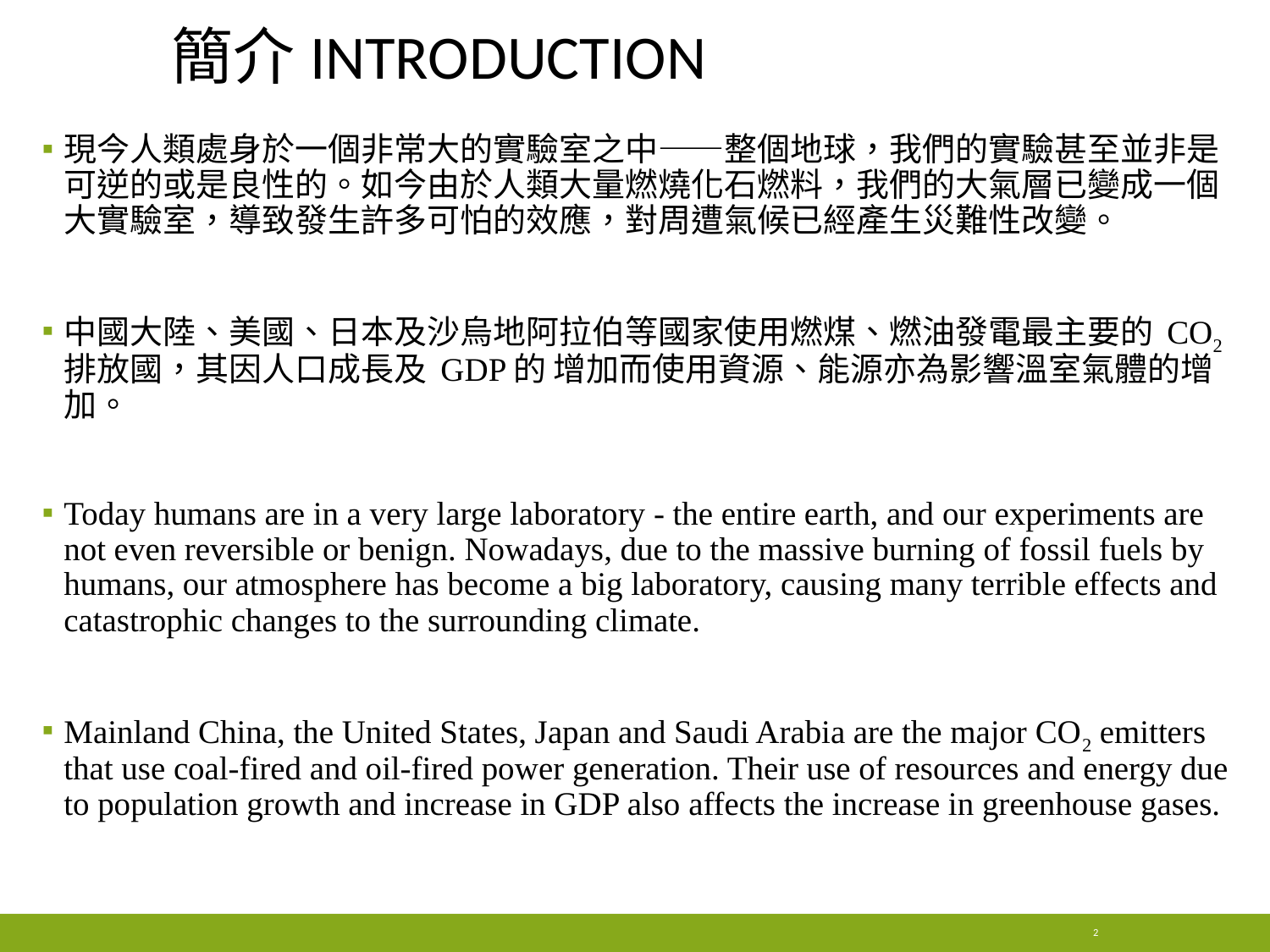

# 簡介introduction
現今人類處身於一個非常大的實驗室之中——整個地球，我們的實驗甚至並非是可逆的或是良性的。如今由於人類大量燃燒化石燃料，我們的大氣層已變成一個大實驗室，導致發生許多可怕的效應，對周遭氣候已經產生災難性改變。

中國大陸、美國、日本及沙烏地阿拉伯等國家使用燃煤、燃油發電最主要的 CO2 排放國，其因人口成長及 GDP的 增加而使用資源、能源亦為影響溫室氣體的增加。

Today humans are in a very large laboratory - the entire earth, and our experiments are not even reversible or benign. Nowadays, due to the massive burning of fossil fuels by humans, our atmosphere has become a big laboratory, causing many terrible effects and catastrophic changes to the surrounding climate.

Mainland China, the United States, Japan and Saudi Arabia are the major CO2 emitters that use coal-fired and oil-fired power generation. Their use of resources and energy due to population growth and increase in GDP also affects the increase in greenhouse gases.

2